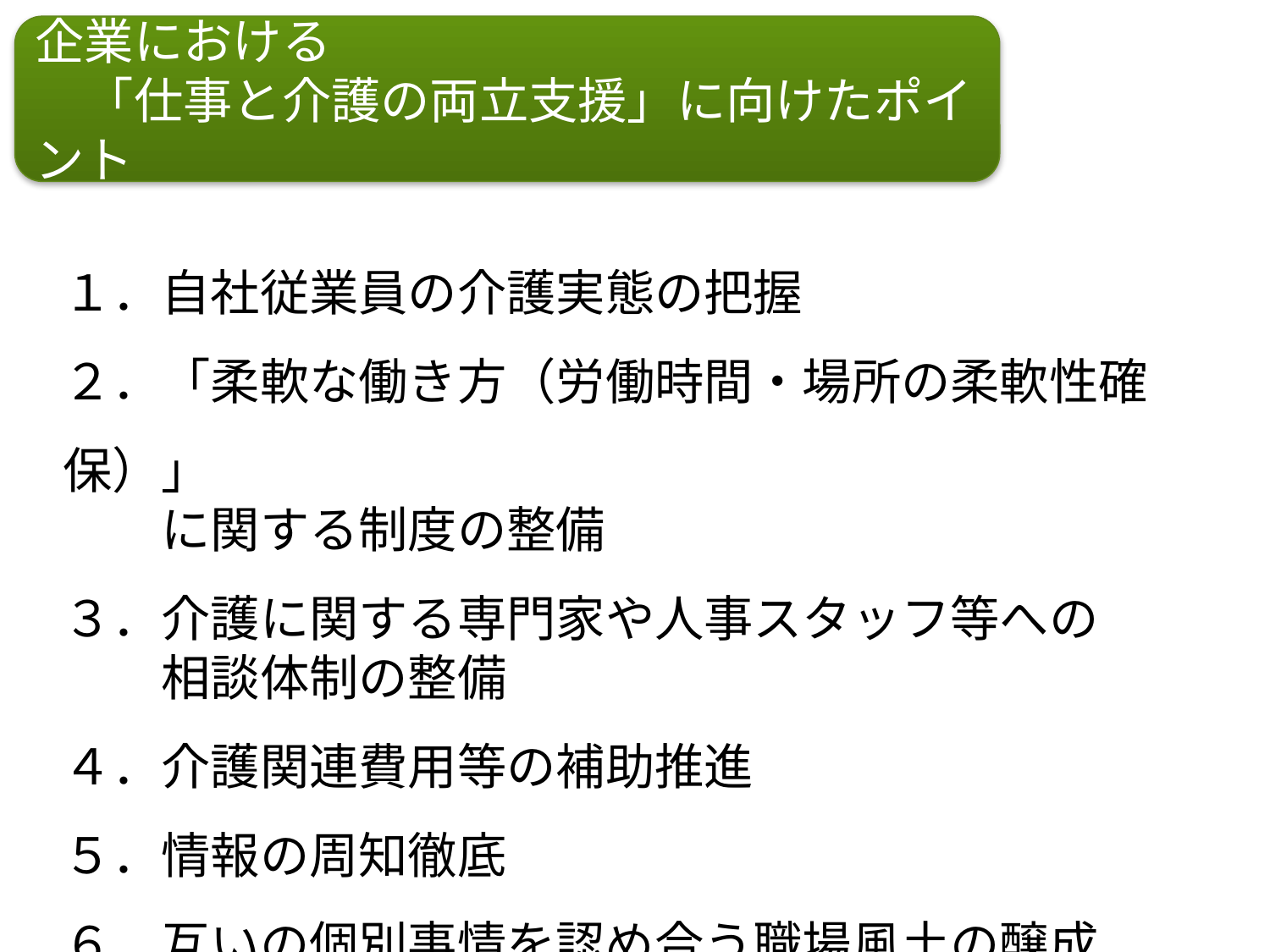

企業における
　「仕事と介護の両立支援」に向けたポイント
１．自社従業員の介護実態の把握
２．「柔軟な働き方（労働時間・場所の柔軟性確保）」
　　に関する制度の整備
３．介護に関する専門家や人事スタッフ等への
　　相談体制の整備
４．介護関連費用等の補助推進
５．情報の周知徹底
６．互いの個別事情を認め合う職場風土の醸成